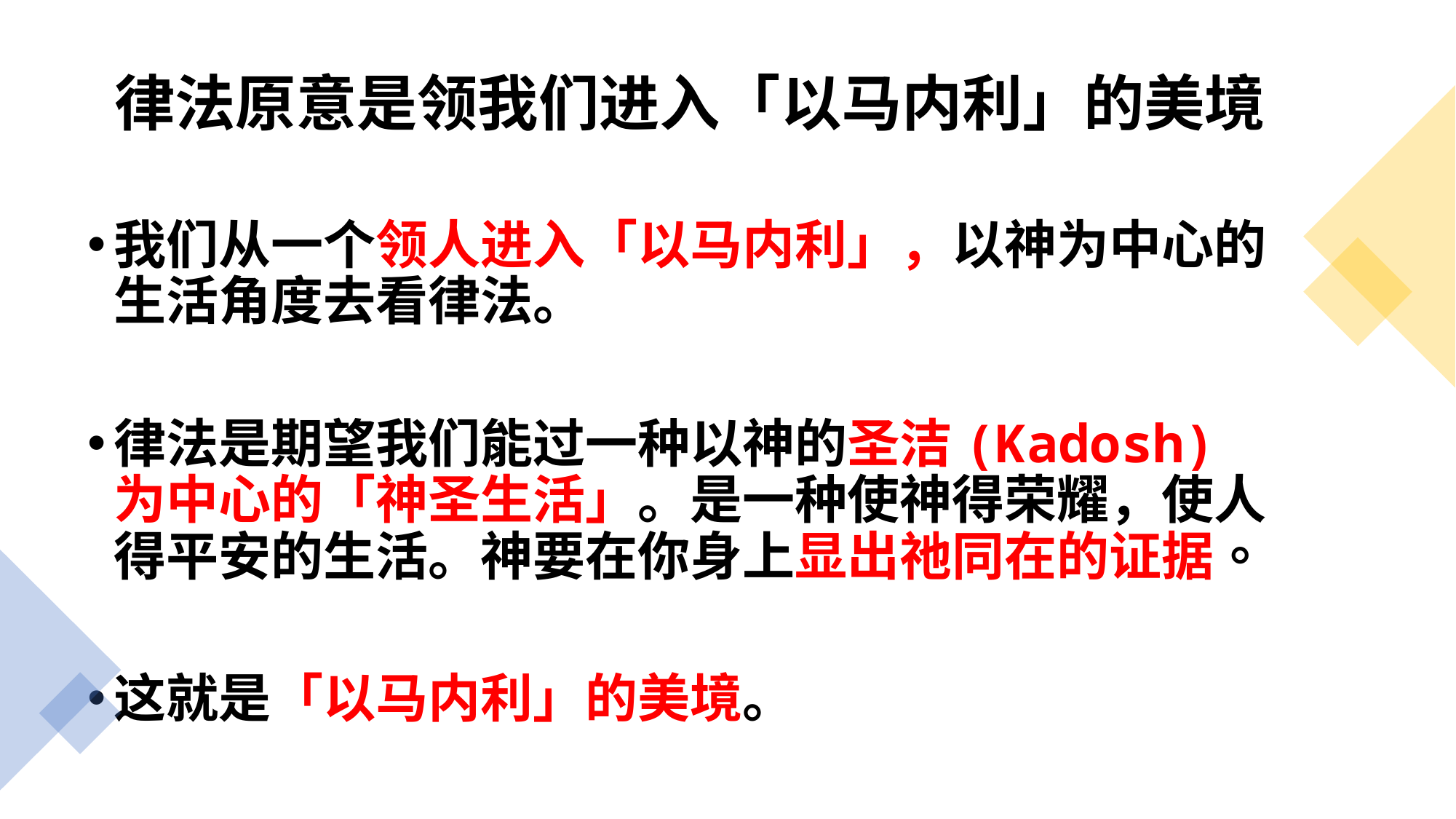

# 律法原意是领我们进入「以马内利」的美境

我们从一个领人进入「以马内利」，以神为中心的生活角度去看律法。

律法是期望我们能过一种以神的圣洁(Kadosh)为中心的「神圣生活」。是一种使神得荣耀，使人得平安的生活。神要在你身上显出祂同在的证据。

这就是「以马内利」的美境。